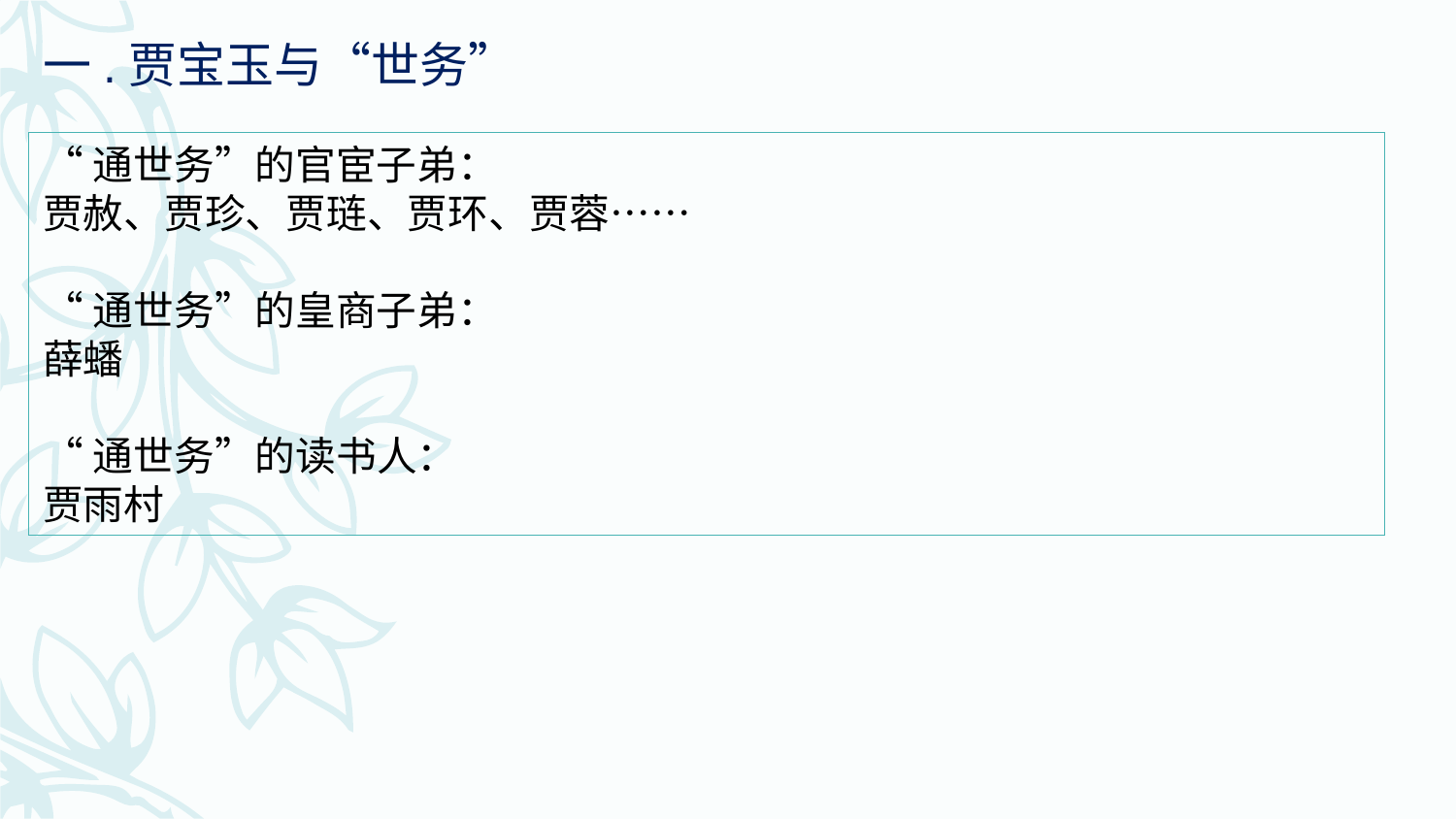

一.贾宝玉与“世务”
“通世务”的官宦子弟：
贾赦、贾珍、贾琏、贾环、贾蓉……

“通世务”的皇商子弟：
薛蟠

“通世务”的读书人：
贾雨村